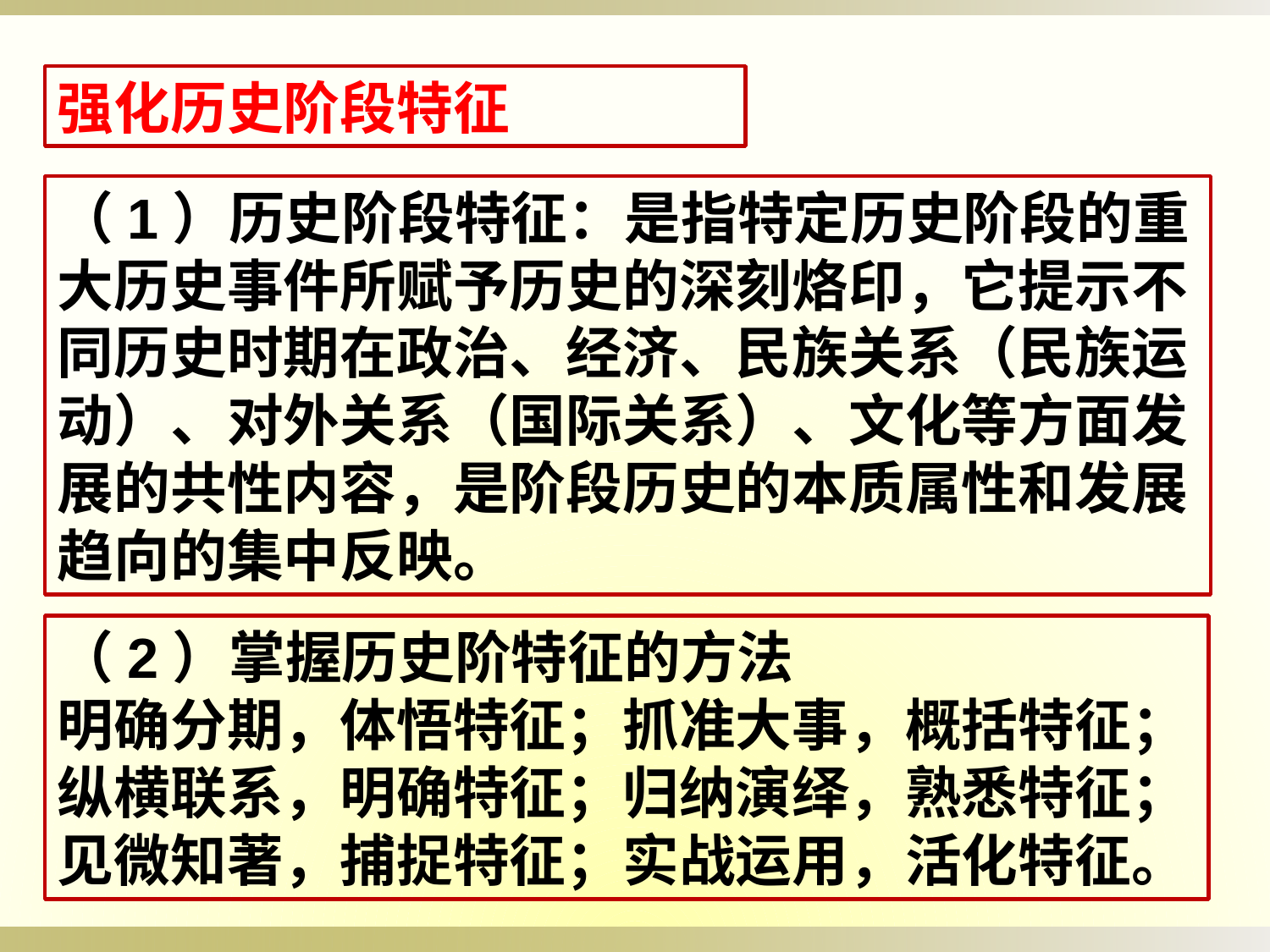

强化历史阶段特征
（1）历史阶段特征：是指特定历史阶段的重大历史事件所赋予历史的深刻烙印，它提示不同历史时期在政治、经济、民族关系（民族运动）、对外关系（国际关系）、文化等方面发展的共性内容，是阶段历史的本质属性和发展趋向的集中反映。
（2）掌握历史阶特征的方法
明确分期，体悟特征；抓准大事，概括特征；
纵横联系，明确特征；归纳演绎，熟悉特征；
见微知著，捕捉特征；实战运用，活化特征。